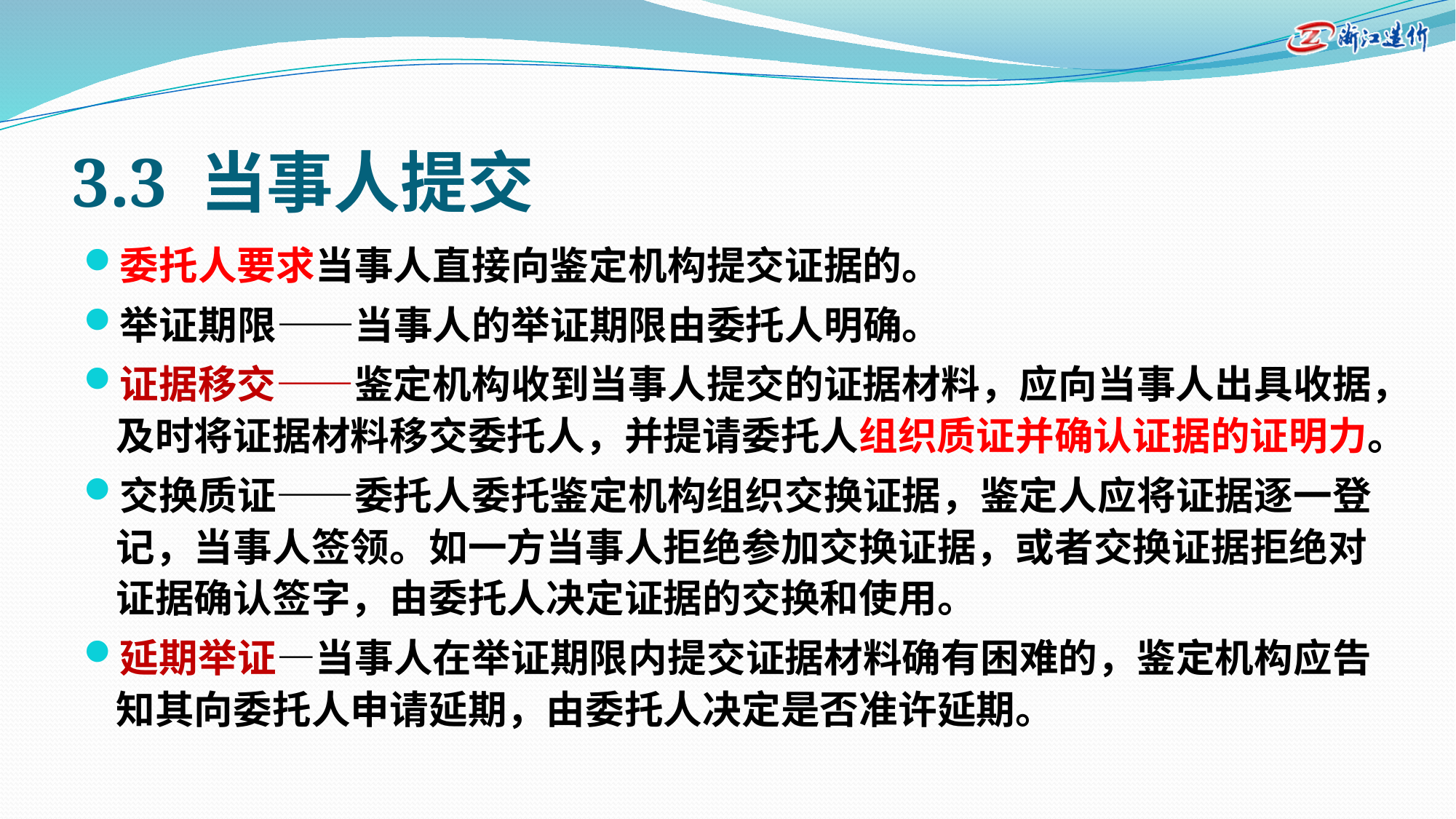

# 3.3 当事人提交
委托人要求当事人直接向鉴定机构提交证据的。
举证期限——当事人的举证期限由委托人明确。
证据移交——鉴定机构收到当事人提交的证据材料，应向当事人出具收据，及时将证据材料移交委托人，并提请委托人组织质证并确认证据的证明力。
交换质证——委托人委托鉴定机构组织交换证据，鉴定人应将证据逐一登记，当事人签领。如一方当事人拒绝参加交换证据，或者交换证据拒绝对证据确认签字，由委托人决定证据的交换和使用。
延期举证—当事人在举证期限内提交证据材料确有困难的，鉴定机构应告知其向委托人申请延期，由委托人决定是否准许延期。